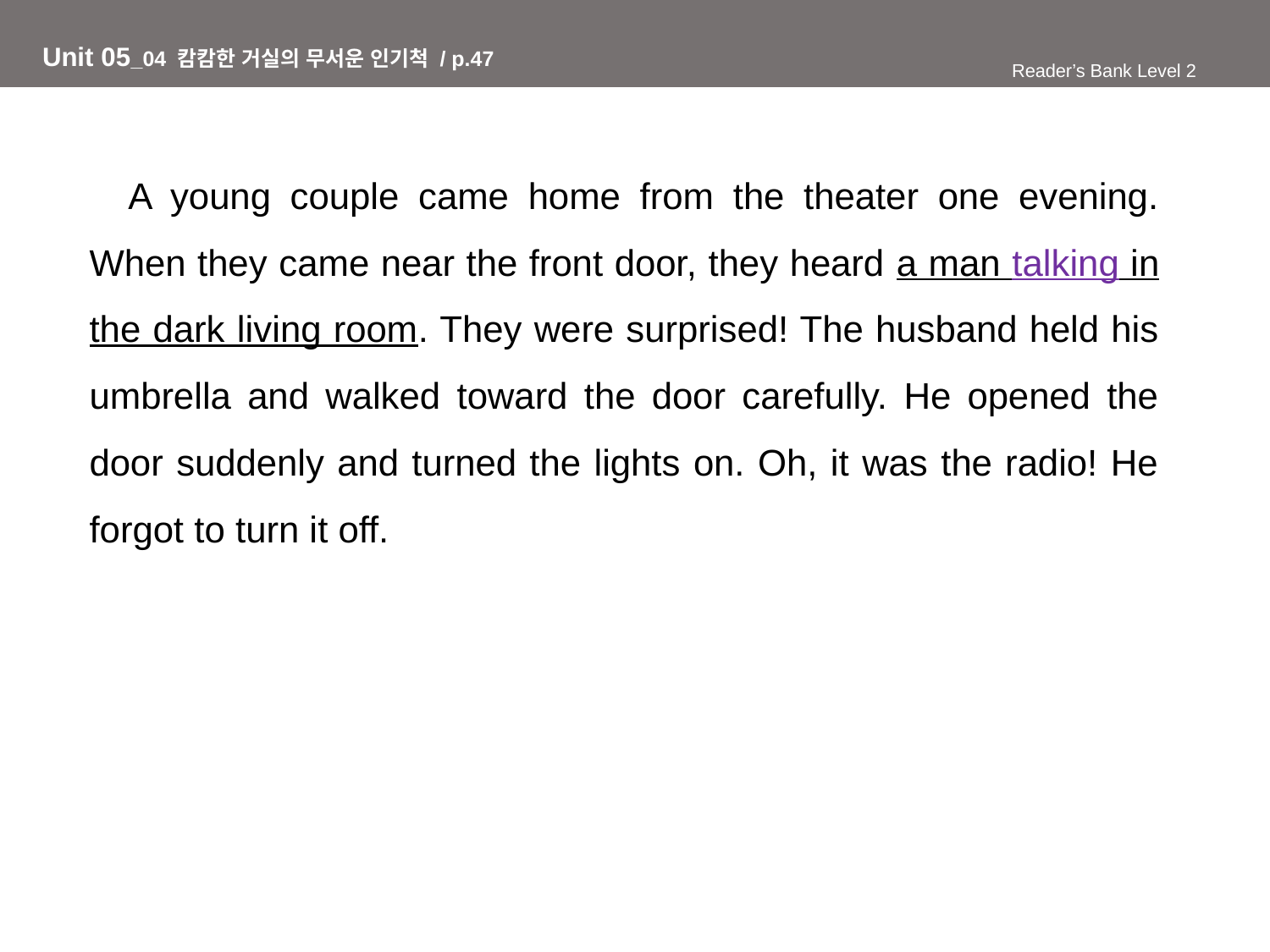

# Unit 05_04 캄캄한 거실의 무서운 인기척 / p.47
Reader’s Bank Level 2

  A young couple came home from the theater one evening. When they came near the front door, they heard a man talking in the dark living room. They were surprised! The husband held his umbrella and walked toward the door carefully. He opened the door suddenly and turned the lights on. Oh, it was the radio! He forgot to turn it off.